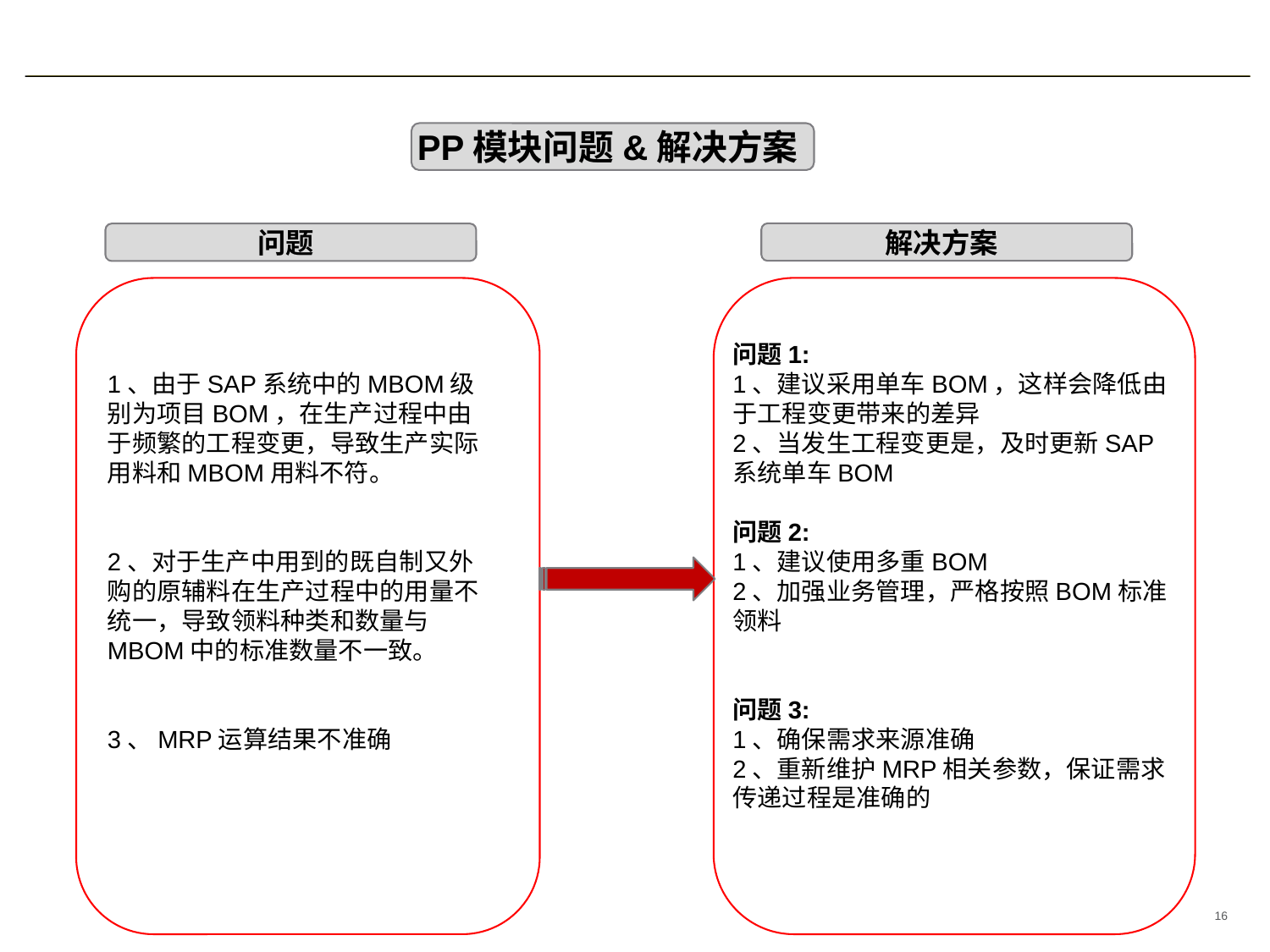

PP模块问题&解决方案
解决方案
问题

1、由于SAP系统中的MBOM级别为项目BOM，在生产过程中由于频繁的工程变更，导致生产实际用料和MBOM用料不符。

2、对于生产中用到的既自制又外购的原辅料在生产过程中的用量不统一，导致领料种类和数量与MBOM中的标准数量不一致。

3、MRP运算结果不准确

问题1:
1、建议采用单车BOM，这样会降低由于工程变更带来的差异
2、当发生工程变更是，及时更新SAP系统单车BOM

问题2:
1、建议使用多重BOM
2、加强业务管理，严格按照BOM标准领料

问题3:
1、确保需求来源准确
2、重新维护MRP相关参数，保证需求传递过程是准确的